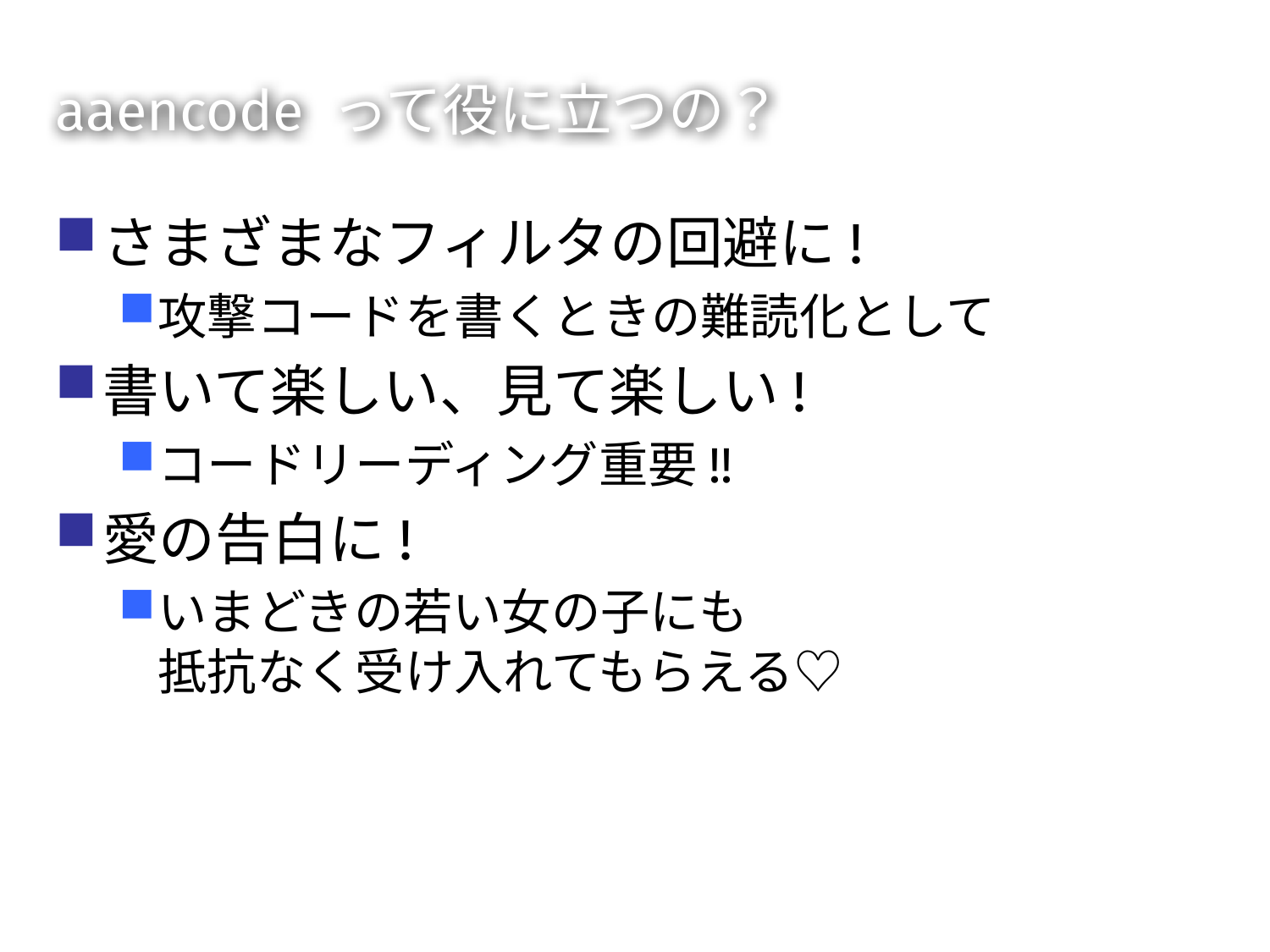

# aaencode って役に立つの？
さまざまなフィルタの回避に!
攻撃コードを書くときの難読化として
書いて楽しい、見て楽しい!
コードリーディング重要!!
愛の告白に!
いまどきの若い女の子にも
抵抗なく受け入れてもらえる♡